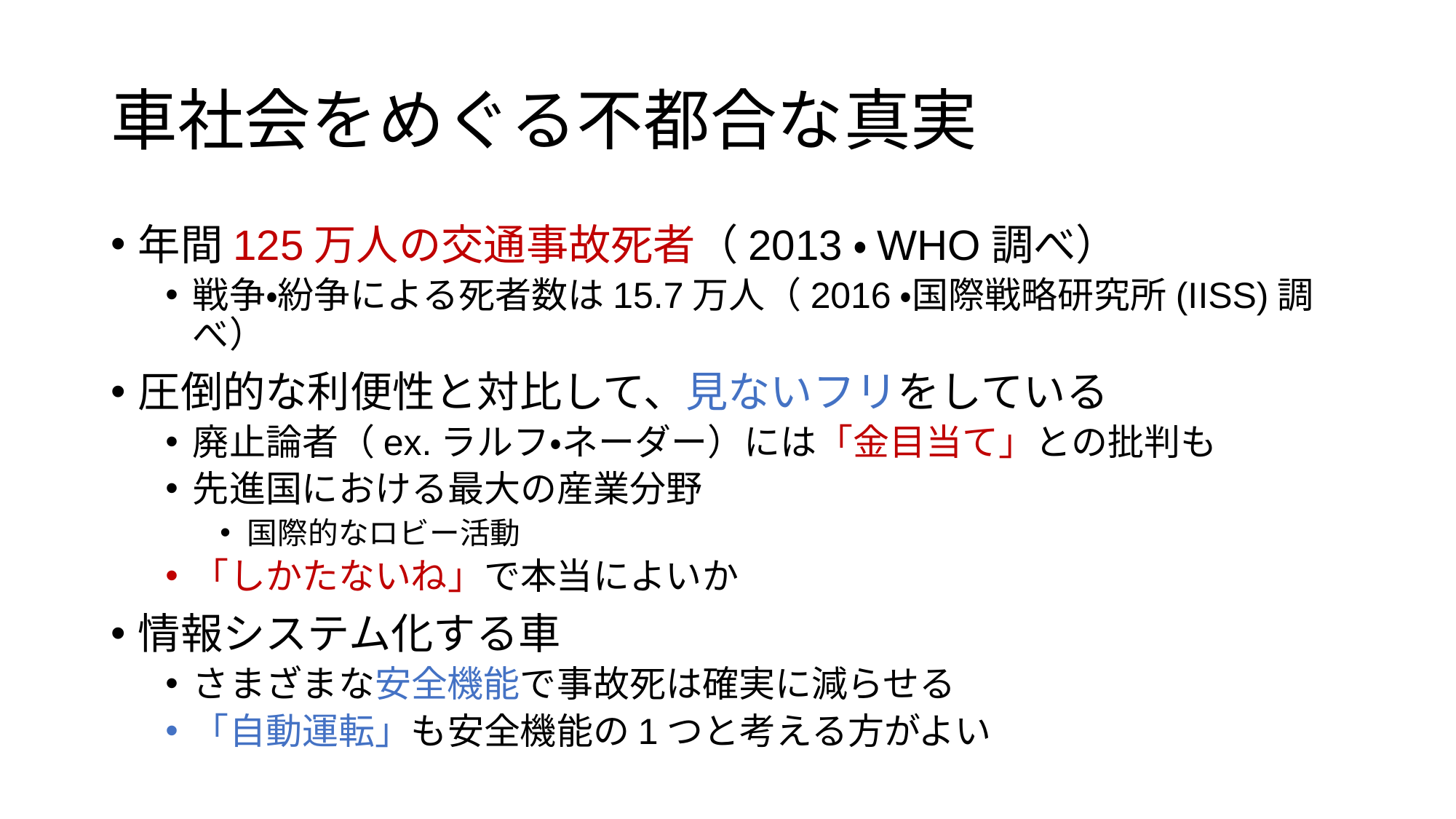

# 車社会をめぐる不都合な真実
年間125万人の交通事故死者（2013・WHO調べ）
戦争・紛争による死者数は15.7万人（2016・国際戦略研究所(IISS)調べ）
圧倒的な利便性と対比して、見ないフリをしている
廃止論者（ex.ラルフ・ネーダー）には「金目当て」との批判も
先進国における最大の産業分野
国際的なロビー活動
「しかたないね」で本当によいか
情報システム化する車
さまざまな安全機能で事故死は確実に減らせる
「自動運転」も安全機能の1つと考える方がよい